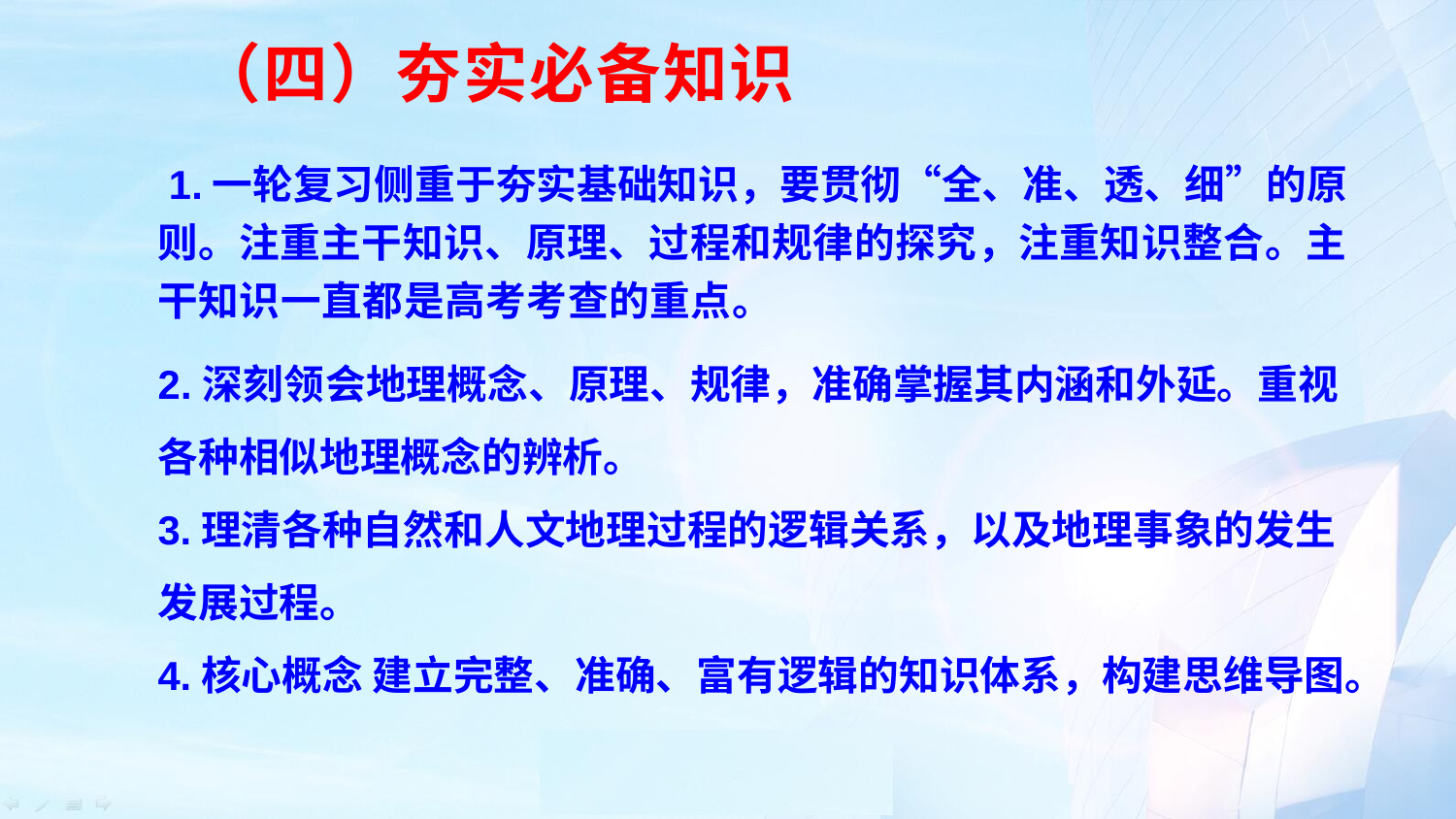

（四）夯实必备知识

 1.一轮复习侧重于夯实基础知识，要贯彻“全、准、透、细”的原则。注重主干知识、原理、过程和规律的探究，注重知识整合。主干知识一直都是高考考查的重点。

2.深刻领会地理概念、原理、规律，准确掌握其内涵和外延。重视各种相似地理概念的辨析。
3.理清各种自然和人文地理过程的逻辑关系，以及地理事象的发生发展过程。
4.核心概念 建立完整、准确、富有逻辑的知识体系，构建思维导图。